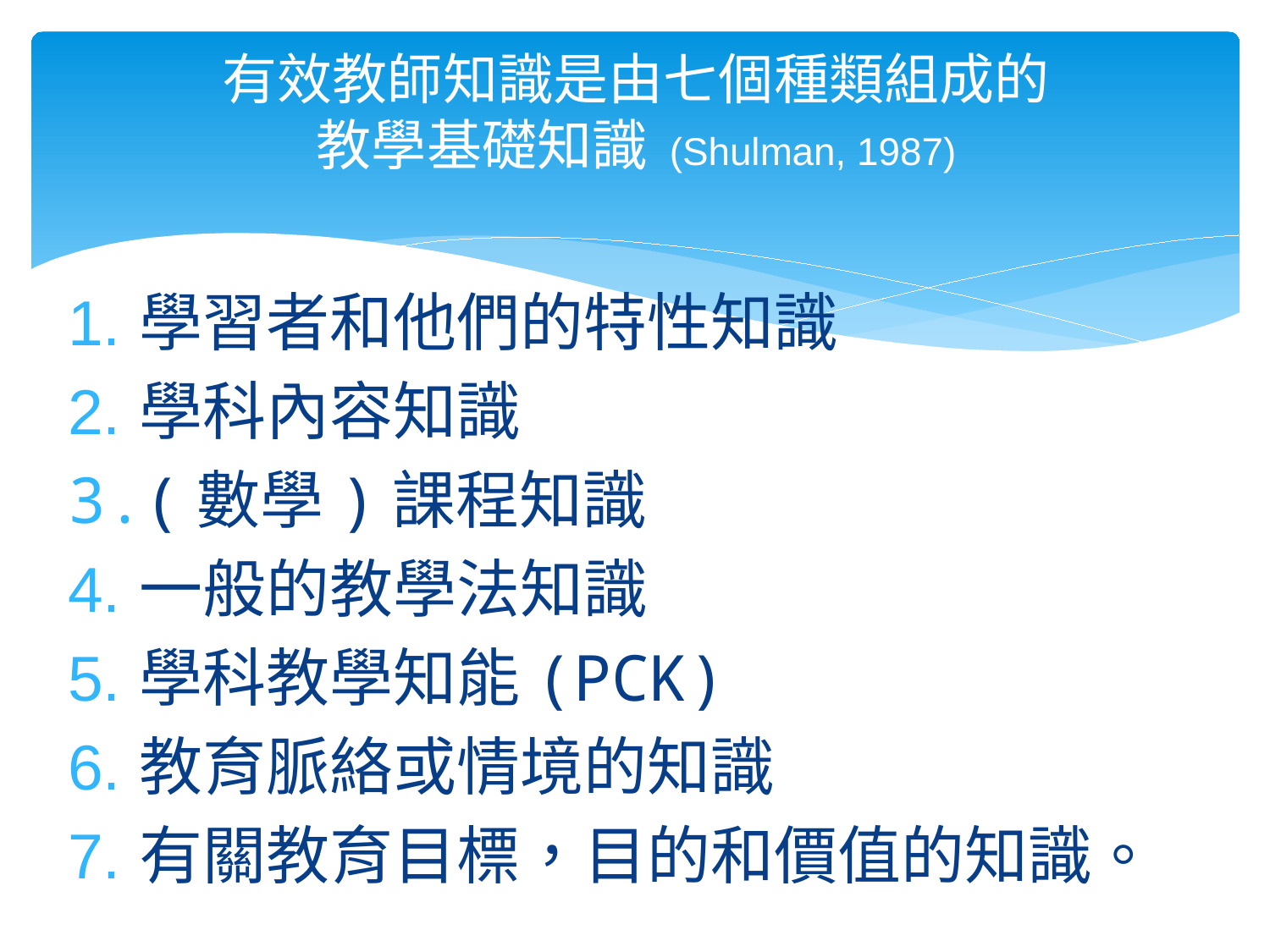

# 有效教師知識是由七個種類組成的 教學基礎知識 (Shulman, 1987)
學習者和他們的特性知識
學科內容知識
(數學)課程知識
一般的教學法知識
學科教學知能(PCK)
教育脈絡或情境的知識
有關教育目標，目的和價值的知識。